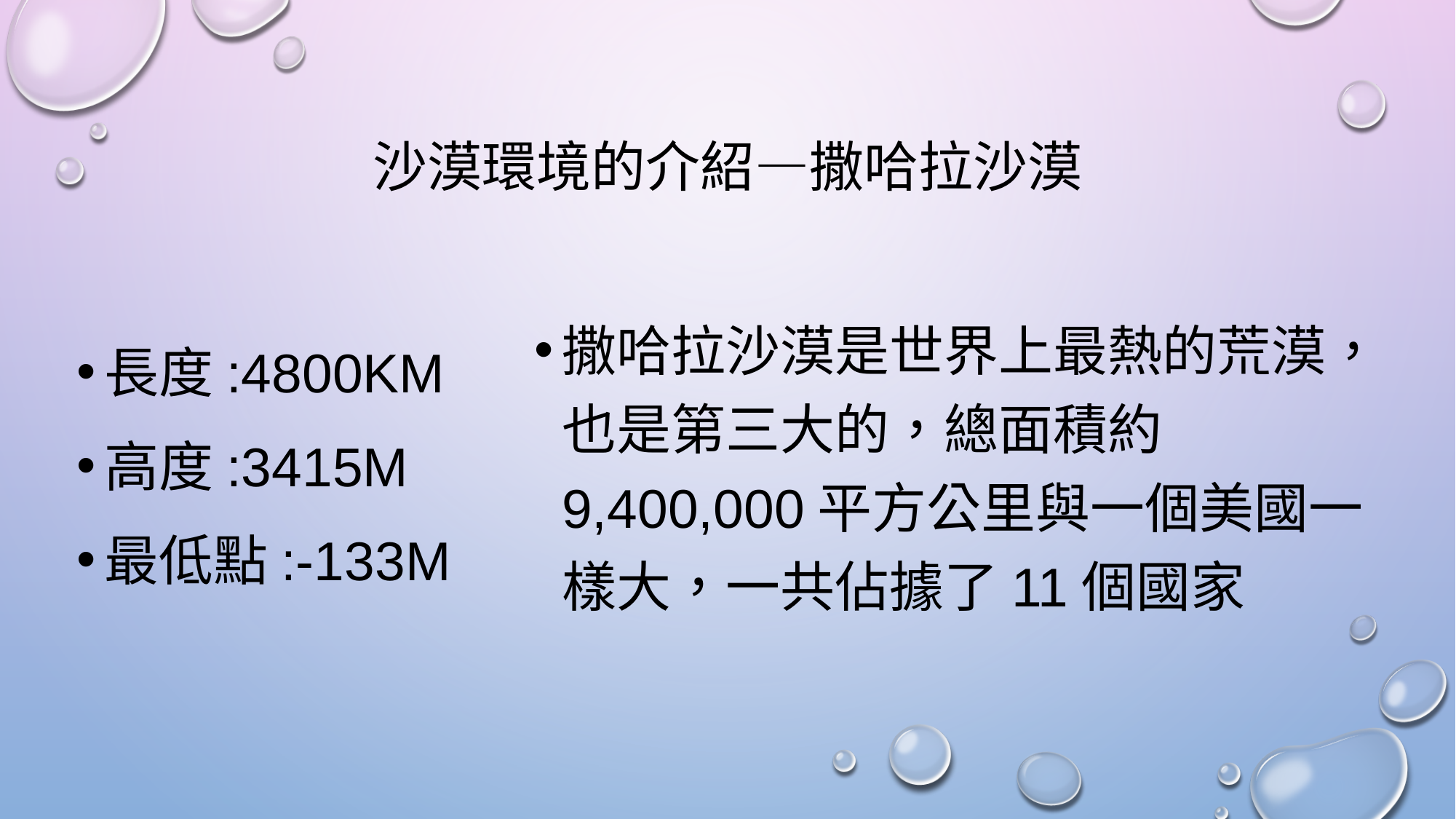

# 沙漠環境的介紹—撒哈拉沙漠
撒哈拉沙漠是世界上最熱的荒漠，也是第三大的，總面積約9,400,000平方公里與一個美國一樣大，一共佔據了11個國家

長度:4800km
高度:3415m
最低點:-133m